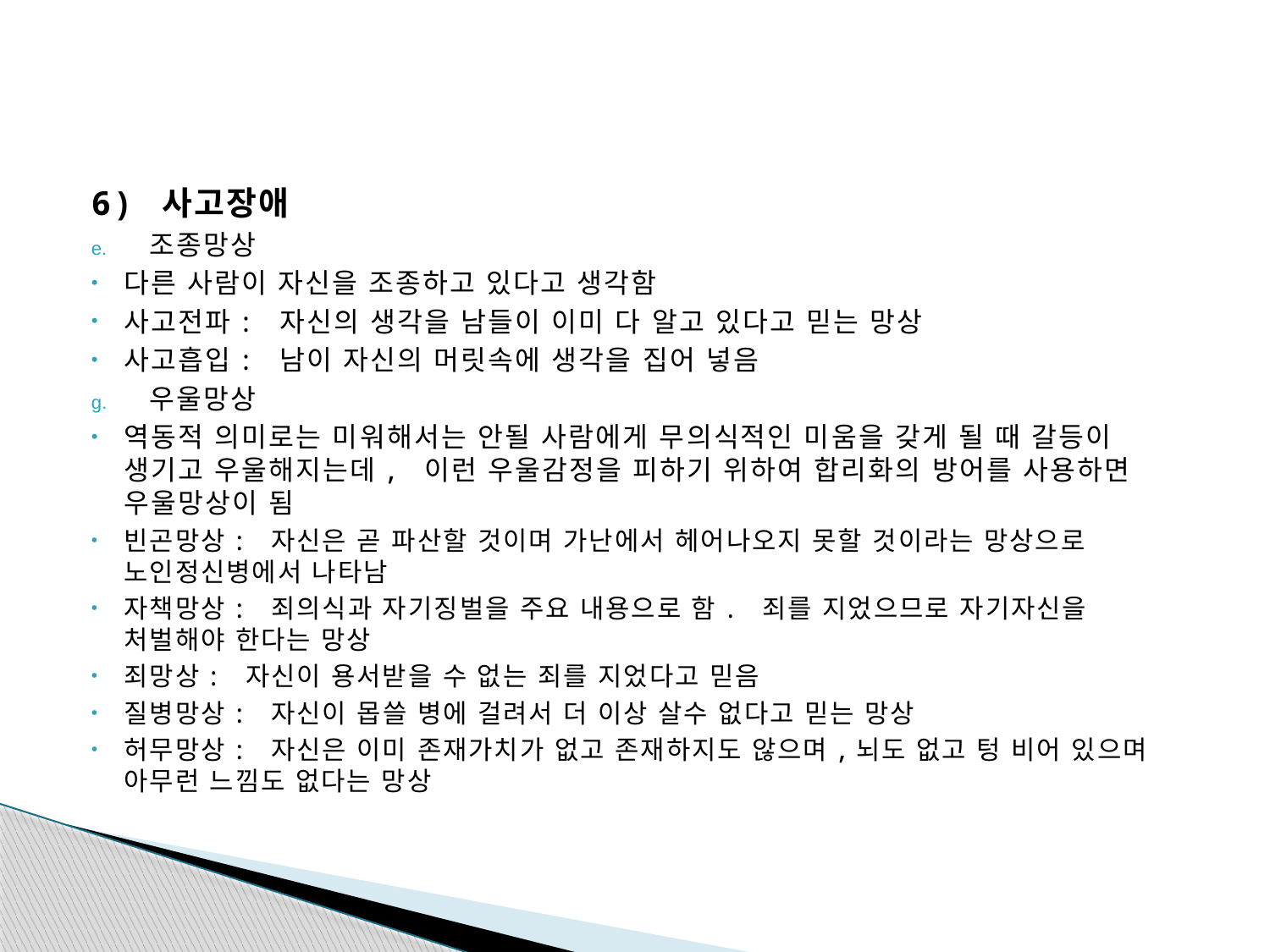

#
6) 사고장애
조종망상
다른 사람이 자신을 조종하고 있다고 생각함
사고전파: 자신의 생각을 남들이 이미 다 알고 있다고 믿는 망상
사고흡입: 남이 자신의 머릿속에 생각을 집어 넣음
우울망상
역동적 의미로는 미워해서는 안될 사람에게 무의식적인 미움을 갖게 될 때 갈등이 생기고 우울해지는데, 이런 우울감정을 피하기 위하여 합리화의 방어를 사용하면 우울망상이 됨
빈곤망상: 자신은 곧 파산할 것이며 가난에서 헤어나오지 못할 것이라는 망상으로 노인정신병에서 나타남
자책망상: 죄의식과 자기징벌을 주요 내용으로 함. 죄를 지었으므로 자기자신을 처벌해야 한다는 망상
죄망상: 자신이 용서받을 수 없는 죄를 지었다고 믿음
질병망상: 자신이 몹쓸 병에 걸려서 더 이상 살수 없다고 믿는 망상
허무망상: 자신은 이미 존재가치가 없고 존재하지도 않으며,뇌도 없고 텅 비어 있으며 아무런 느낌도 없다는 망상